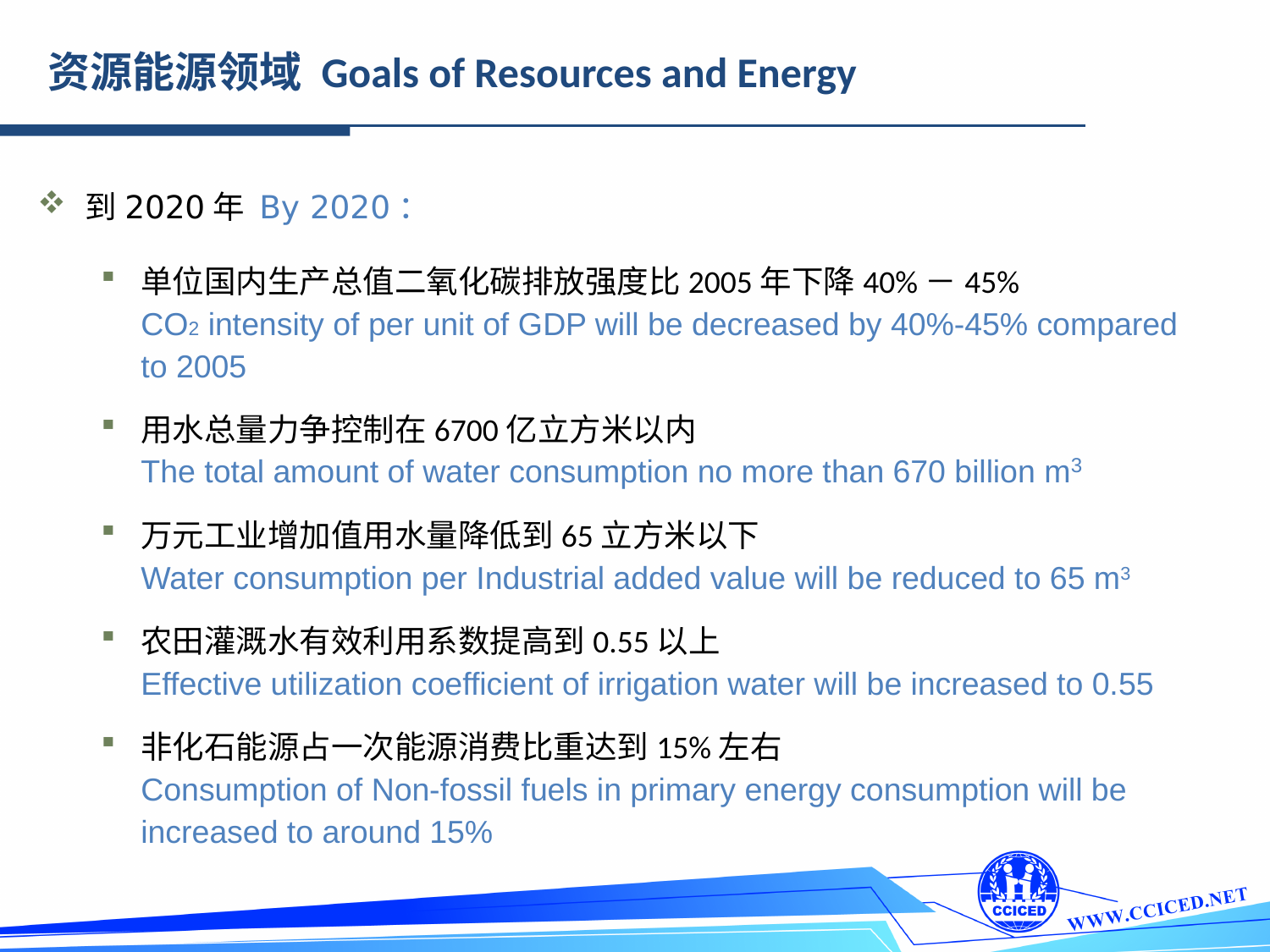

资源能源领域 Goals of Resources and Energy
到2020年 By 2020：
单位国内生产总值二氧化碳排放强度比2005年下降40%－45%                        CO2 intensity of per unit of GDP will be decreased by 40%-45% compared to 2005
用水总量力争控制在6700亿立方米以内                                                                  The total amount of water consumption no more than 670 billion m3
万元工业增加值用水量降低到65立方米以下                                                      Water consumption per Industrial added value will be reduced to 65 m3
农田灌溉水有效利用系数提高到0.55以上                                                              Effective utilization coefficient of irrigation water will be increased to 0.55
非化石能源占一次能源消费比重达到15%左右                                         Consumption of Non-fossil fuels in primary energy consumption will be increased to around 15%